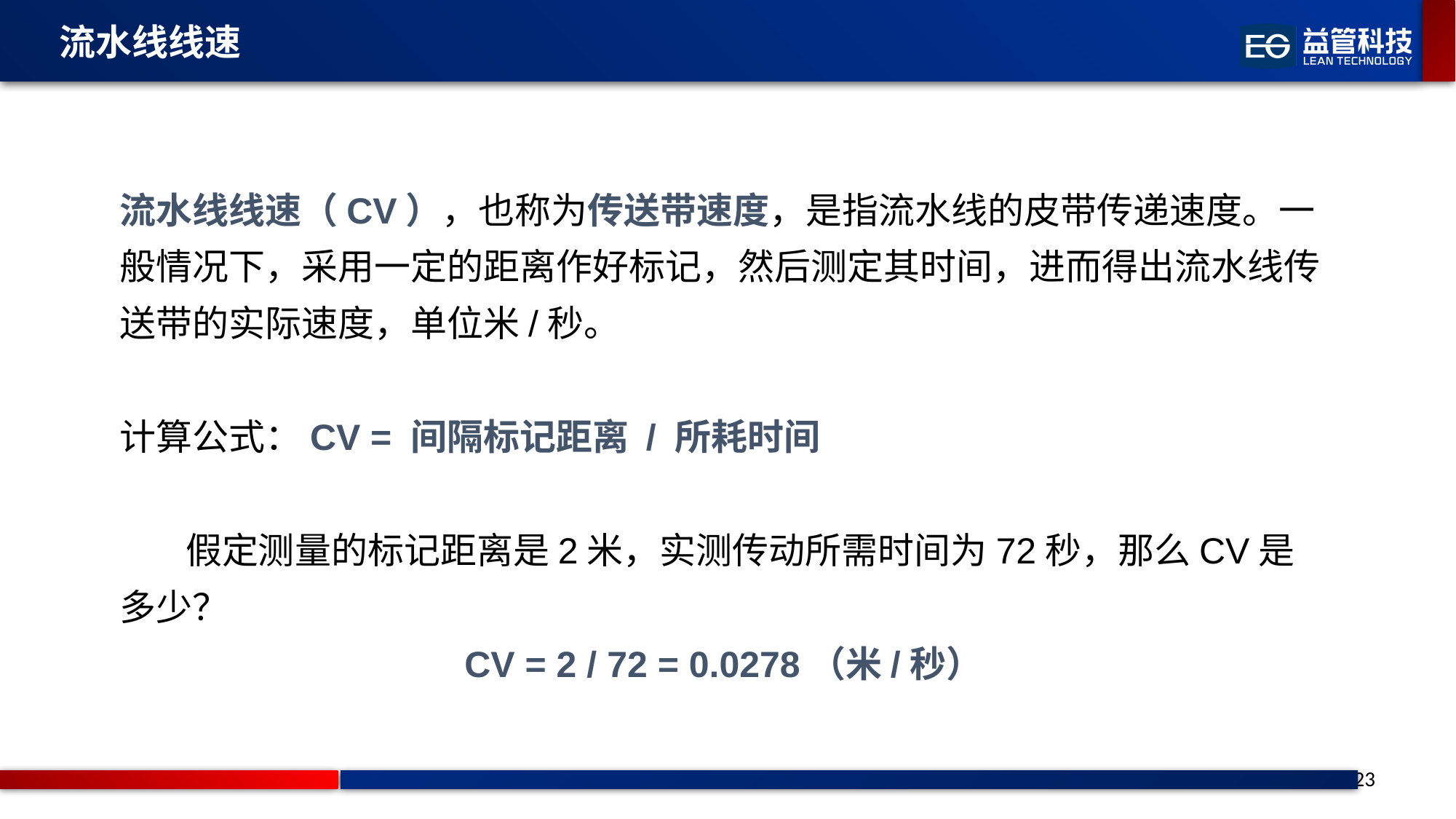

流水线线速
流水线线速（CV），也称为传送带速度，是指流水线的皮带传递速度。一般情况下，采用一定的距离作好标记，然后测定其时间，进而得出流水线传送带的实际速度，单位米/秒。

计算公式：CV = 间隔标记距离 / 所耗时间

       假定测量的标记距离是2米，实测传动所需时间为72秒，那么CV是多少？
CV = 2 / 72 = 0.0278（米/秒）